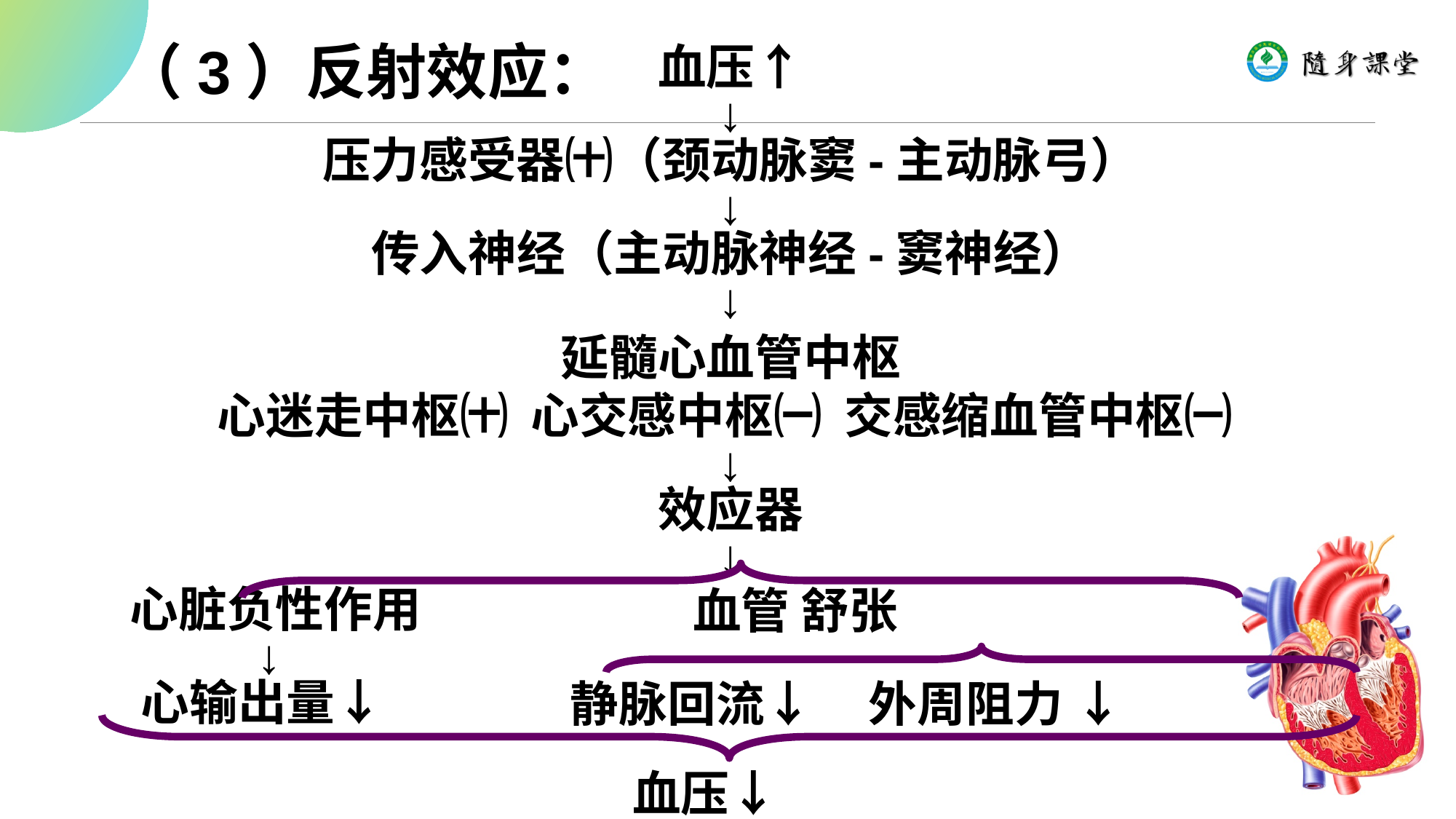

（3）反射效应：
血压↑
↓
压力感受器㈩（颈动脉窦-主动脉弓）
↓
传入神经（主动脉神经-窦神经）
↓
延髓心血管中枢
心迷走中枢㈩  心交感中枢㈠  交感缩血管中枢㈠
↓
效应器
↓

 心脏负性作用
↓
  心输出量↓
          血管 舒张

静脉回流↓     外周阻力 ↓
血压↓